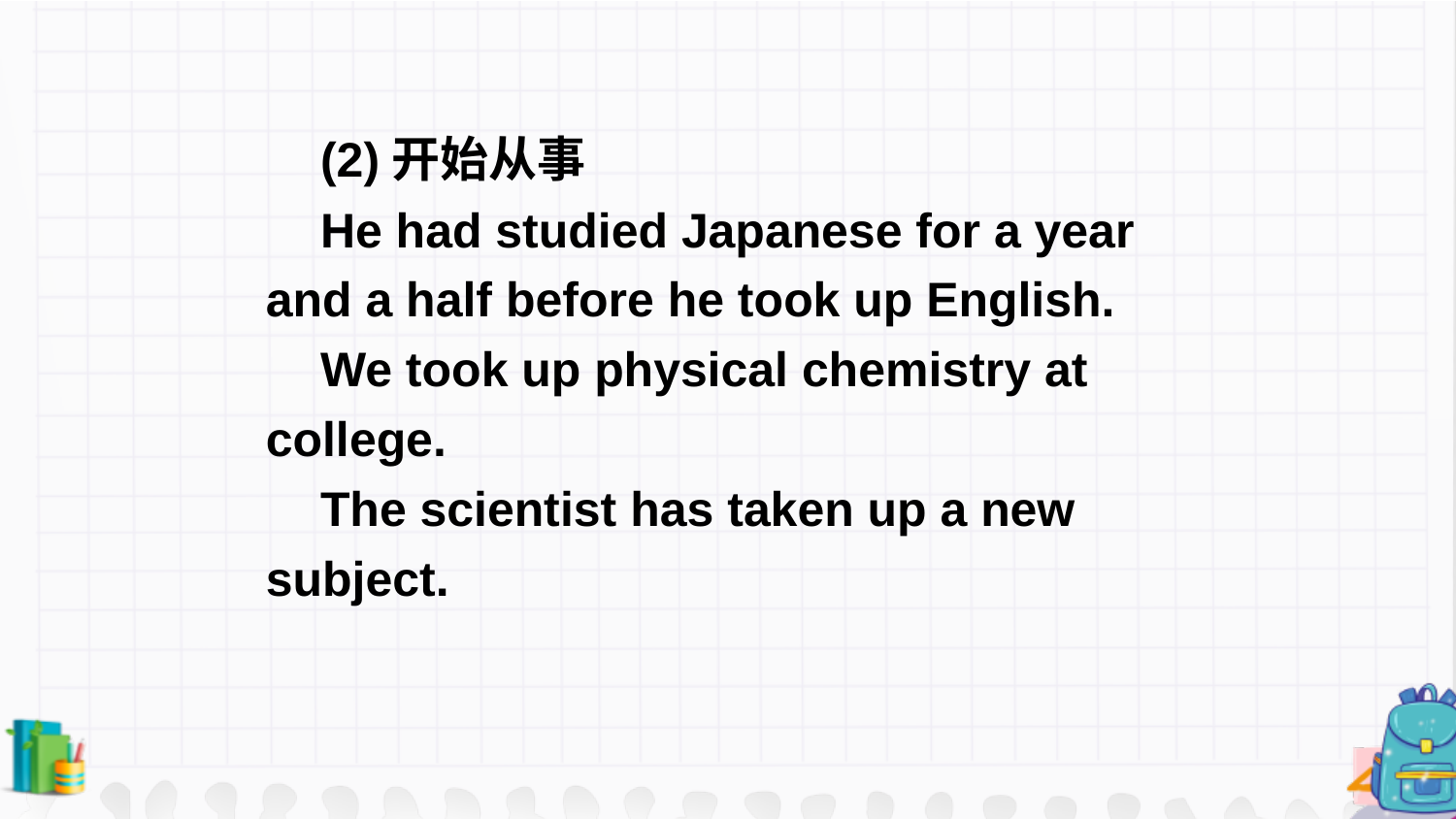

(2)开始从事
    He had studied Japanese for a year and a half before he took up English.
    We took up physical chemistry at college.
    The scientist has taken up a new subject.